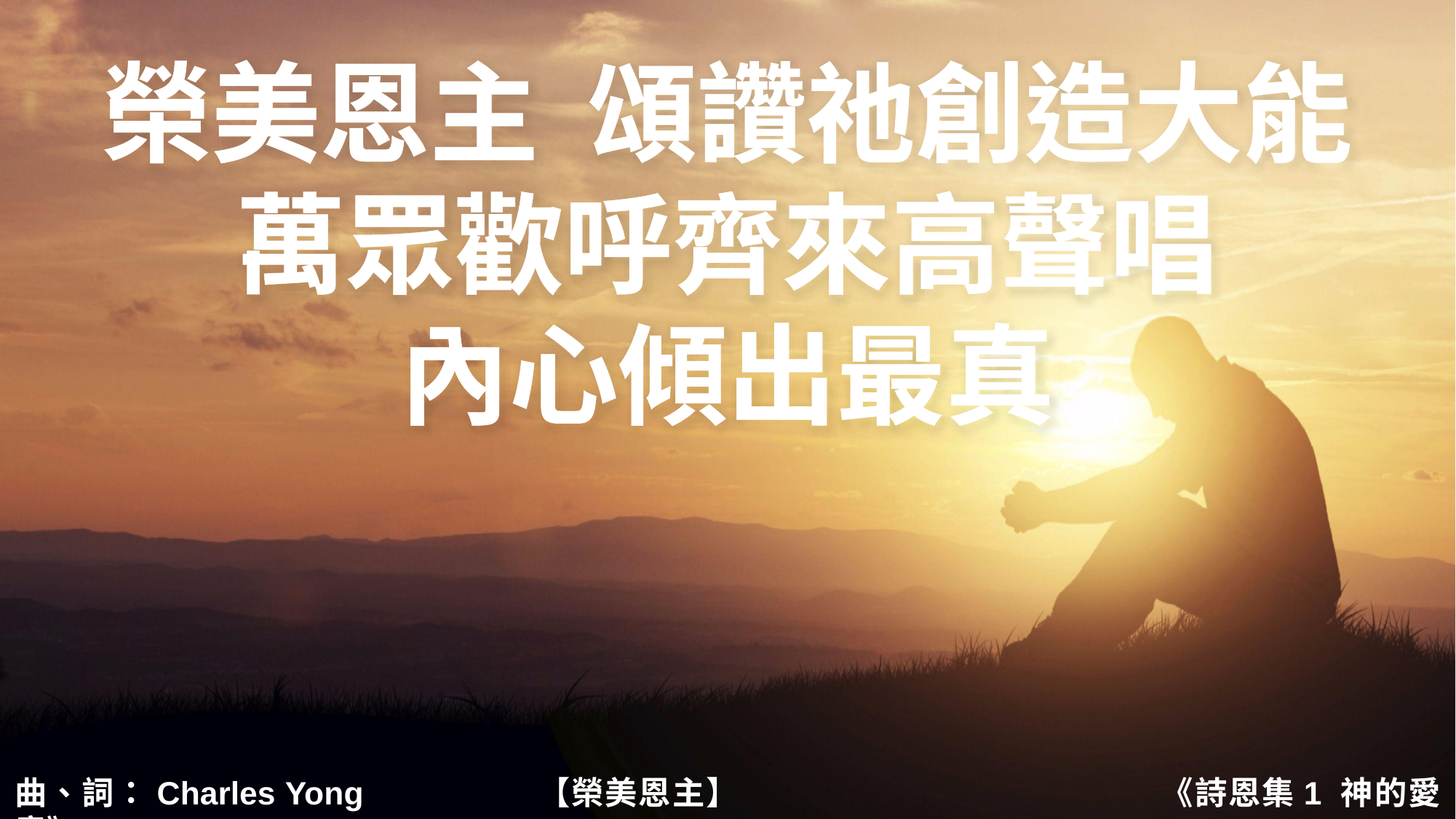

榮美恩主  頌讚祂創造大能
萬眾歡呼齊來高聲唱
內心傾出最真
曲、詞：Charles Yong	       【榮美恩主】				   《詩恩集1 神的愛意》